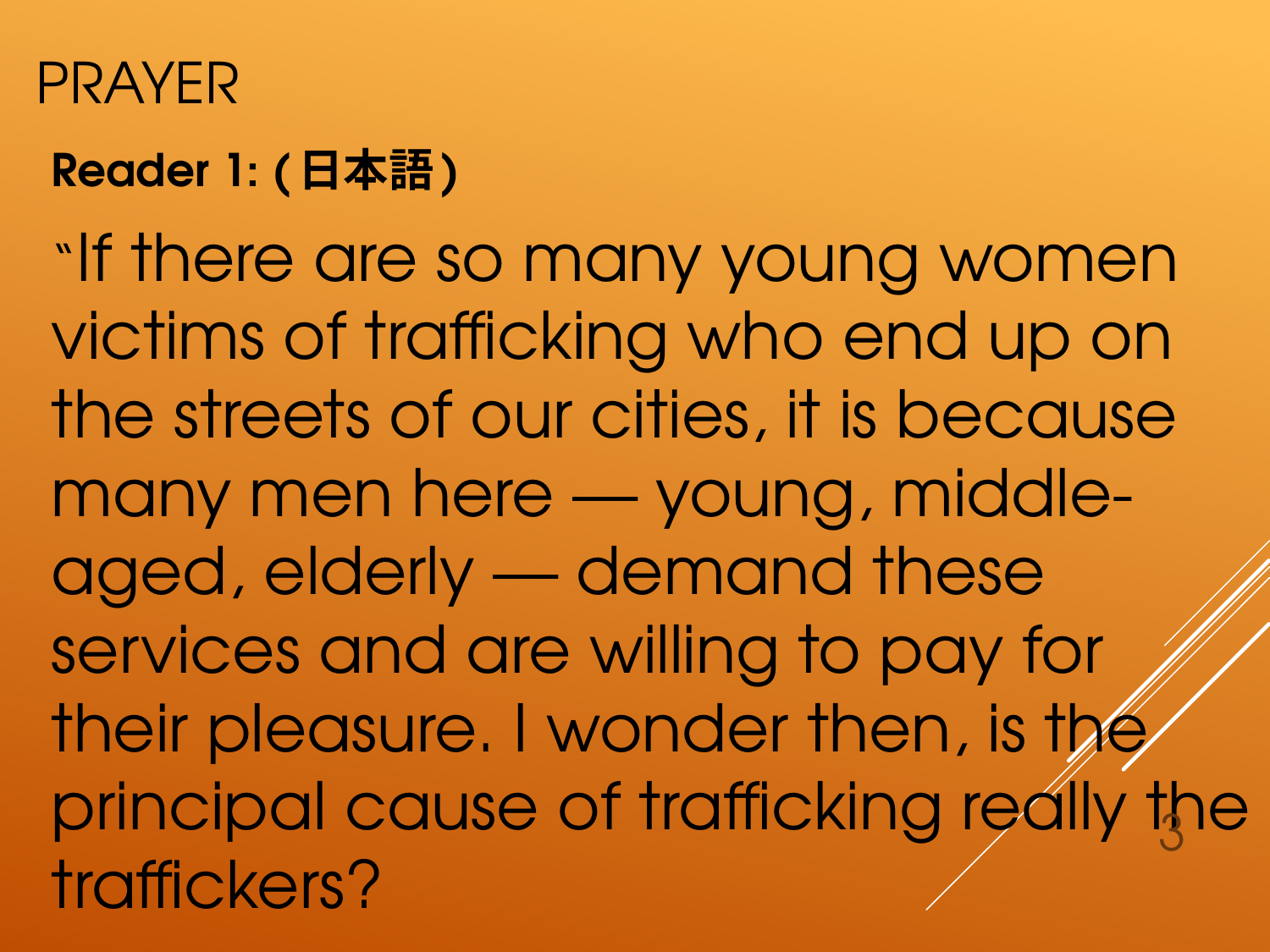

# PRAYER
Reader 1: (日本語)
“If there are so many young women victims of trafficking who end up on the streets of our cities, it is because many men here — young, middle-aged, elderly — demand these services and are willing to pay for their pleasure. I wonder then, is the principal cause of trafficking really the traffickers?

3